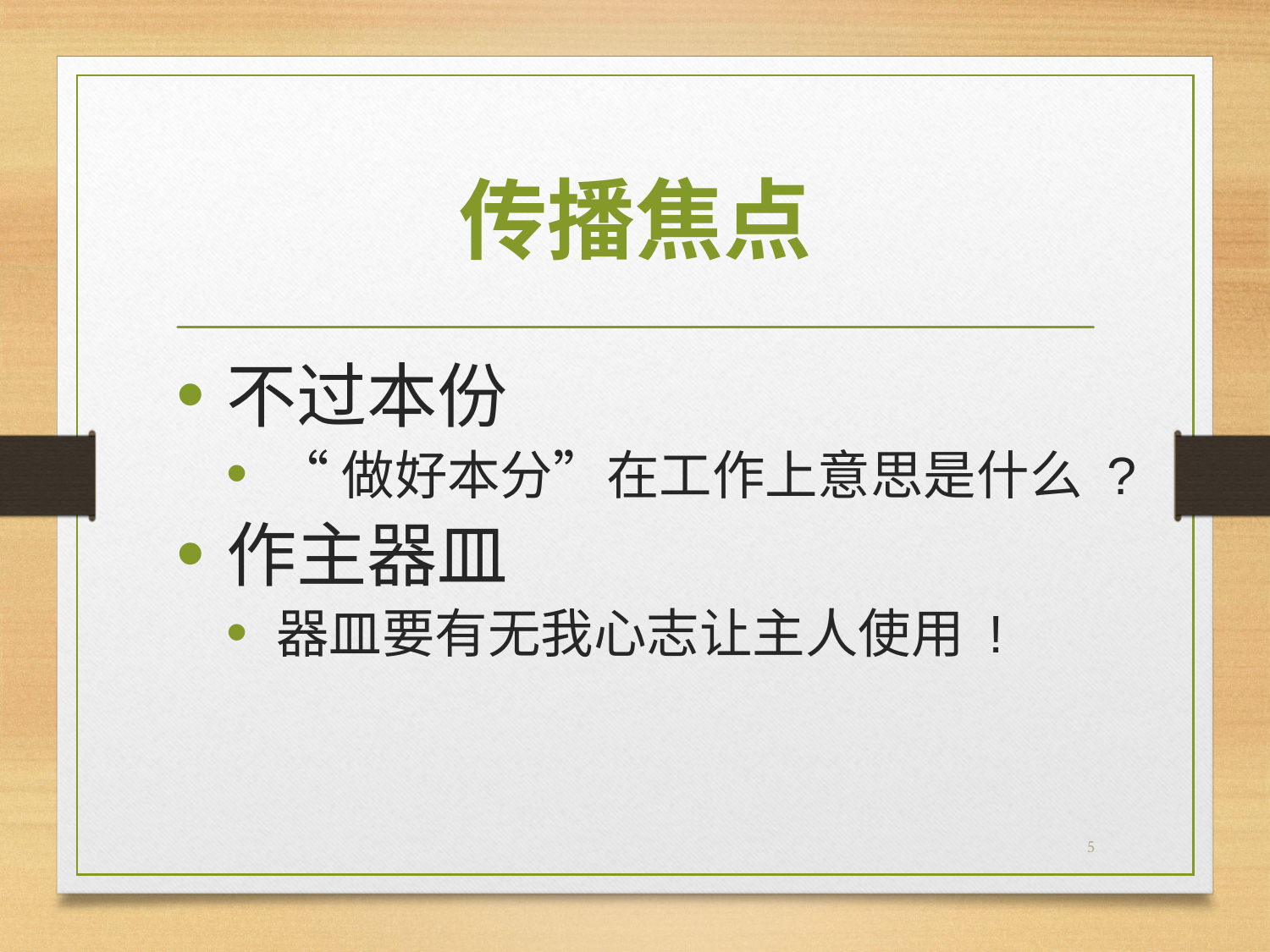

# 传播焦点
不过本份
“做好本分”在工作上意思是什么 ?
作主器皿
器皿要有无我心志让主人使用 !
5